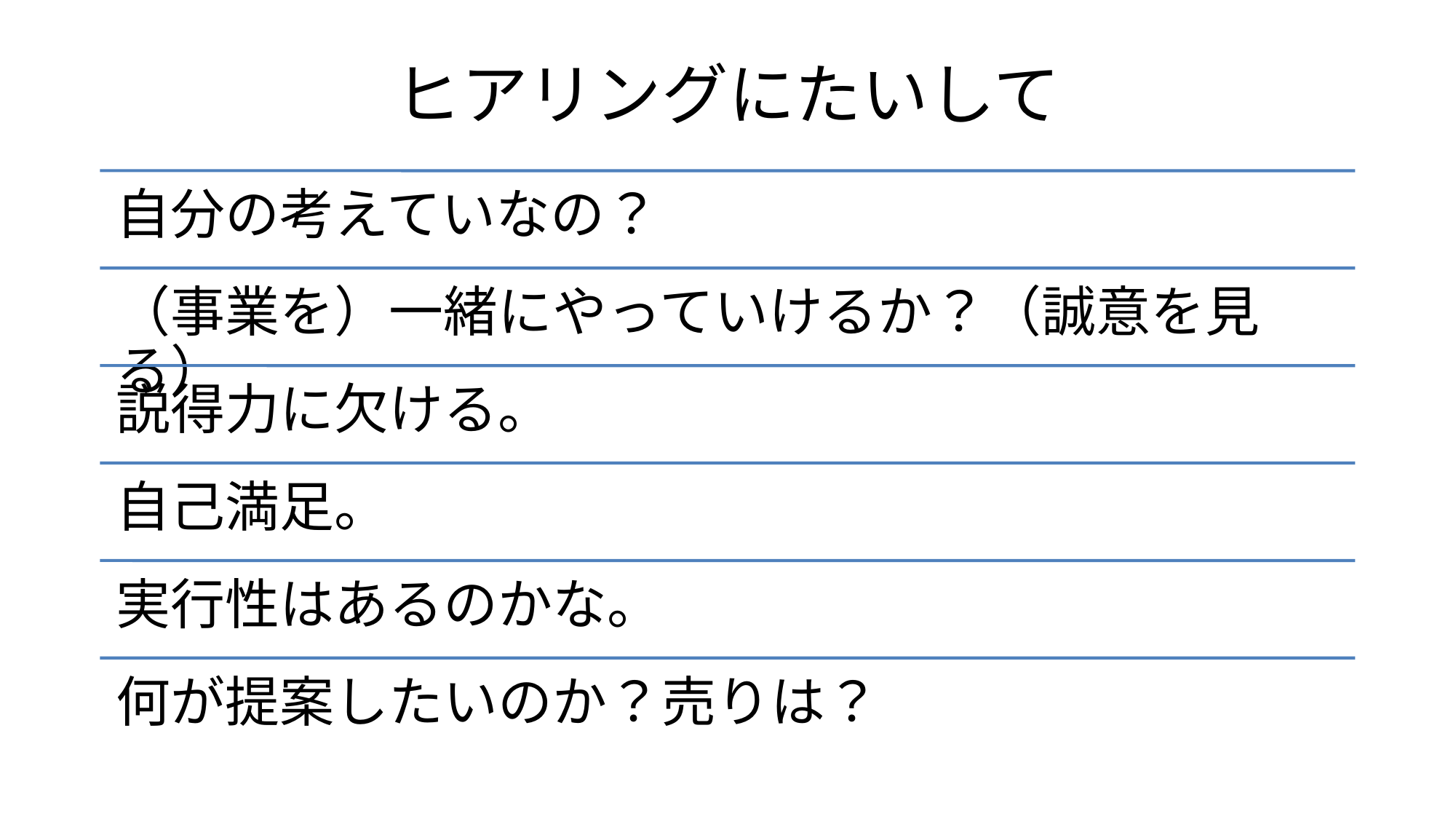

88
# ヒアリングにたいして
自分の考えていなの？
（事業を）一緒にやっていけるか？（誠意を見る）
説得力に欠ける。
自己満足。
実行性はあるのかな。
何が提案したいのか？売りは？